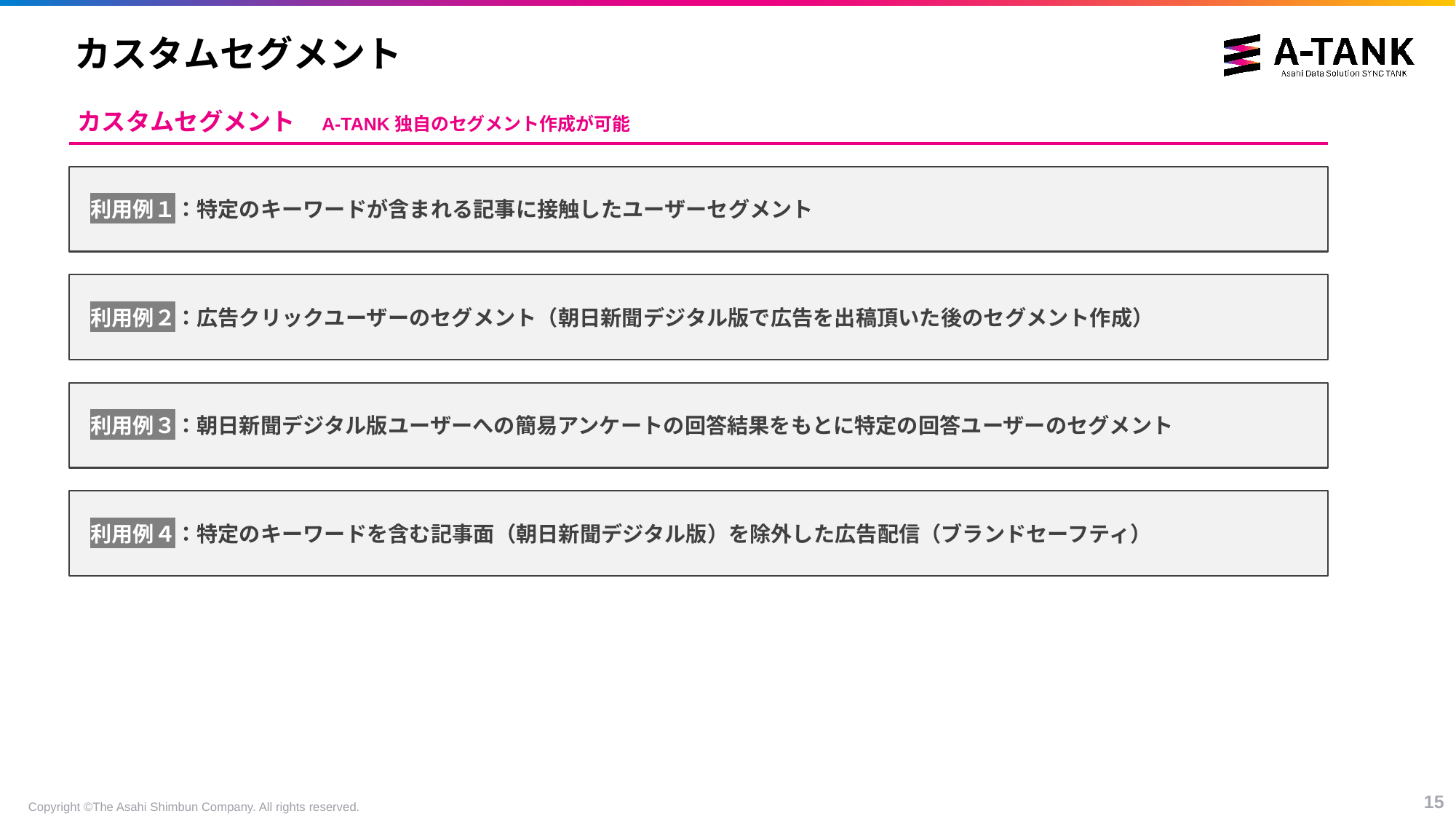

# カスタムセグメント
カスタムセグメント　A-TANK独自のセグメント作成が可能
利用例１：特定のキーワードが含まれる記事に接触したユーザーセグメント
利用例２：広告クリックユーザーのセグメント（朝日新聞デジタル版で広告を出稿頂いた後のセグメント作成）
利用例３：朝日新聞デジタル版ユーザーへの簡易アンケートの回答結果をもとに特定の回答ユーザーのセグメント
利用例４：特定のキーワードを含む記事面（朝日新聞デジタル版）を除外した広告配信（ブランドセーフティ）
15